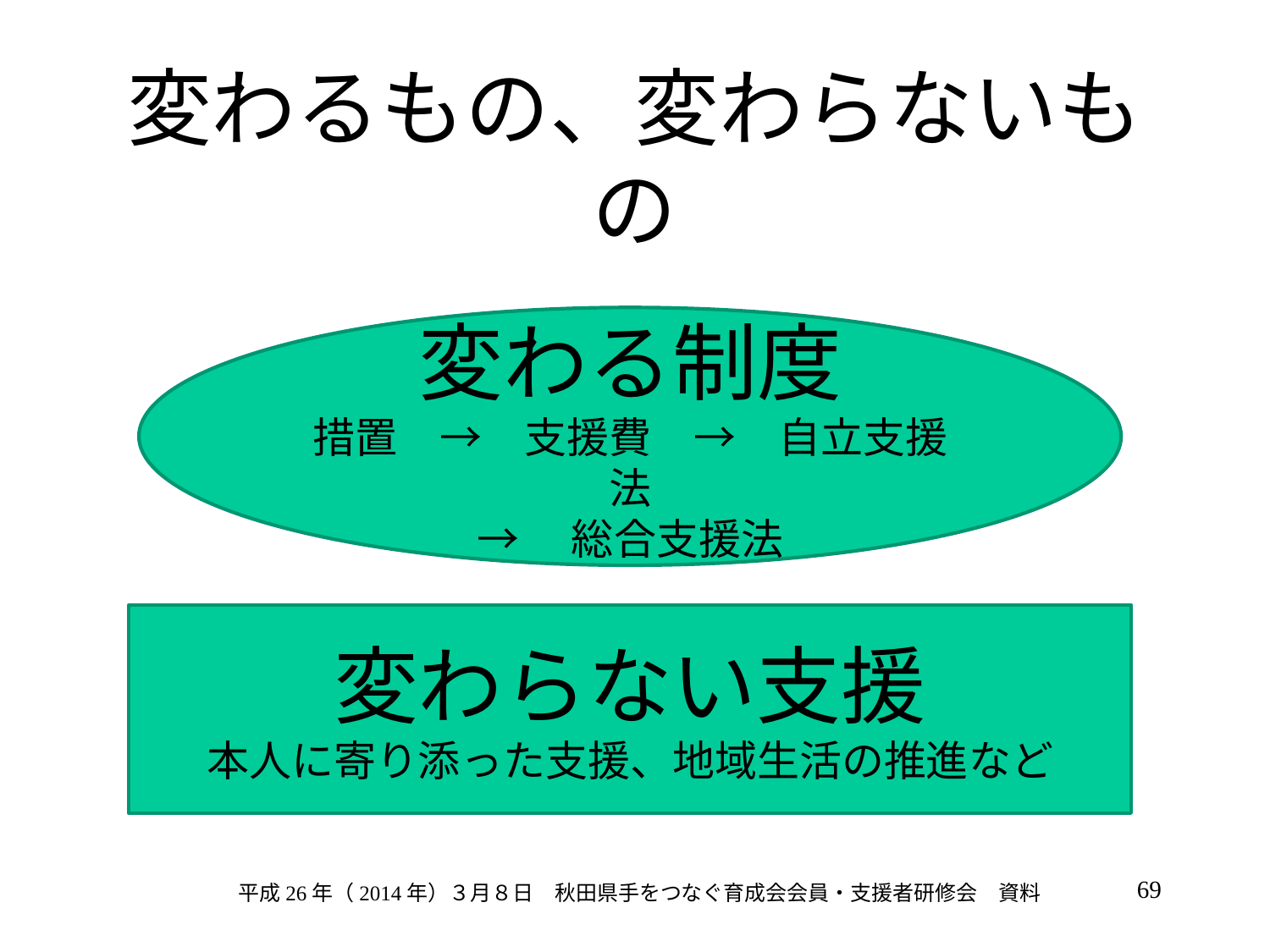

# 変わるもの、変わらないもの
変わる制度
措置　→　支援費　→　自立支援法
→　総合支援法
変わらない支援
本人に寄り添った支援、地域生活の推進など
69